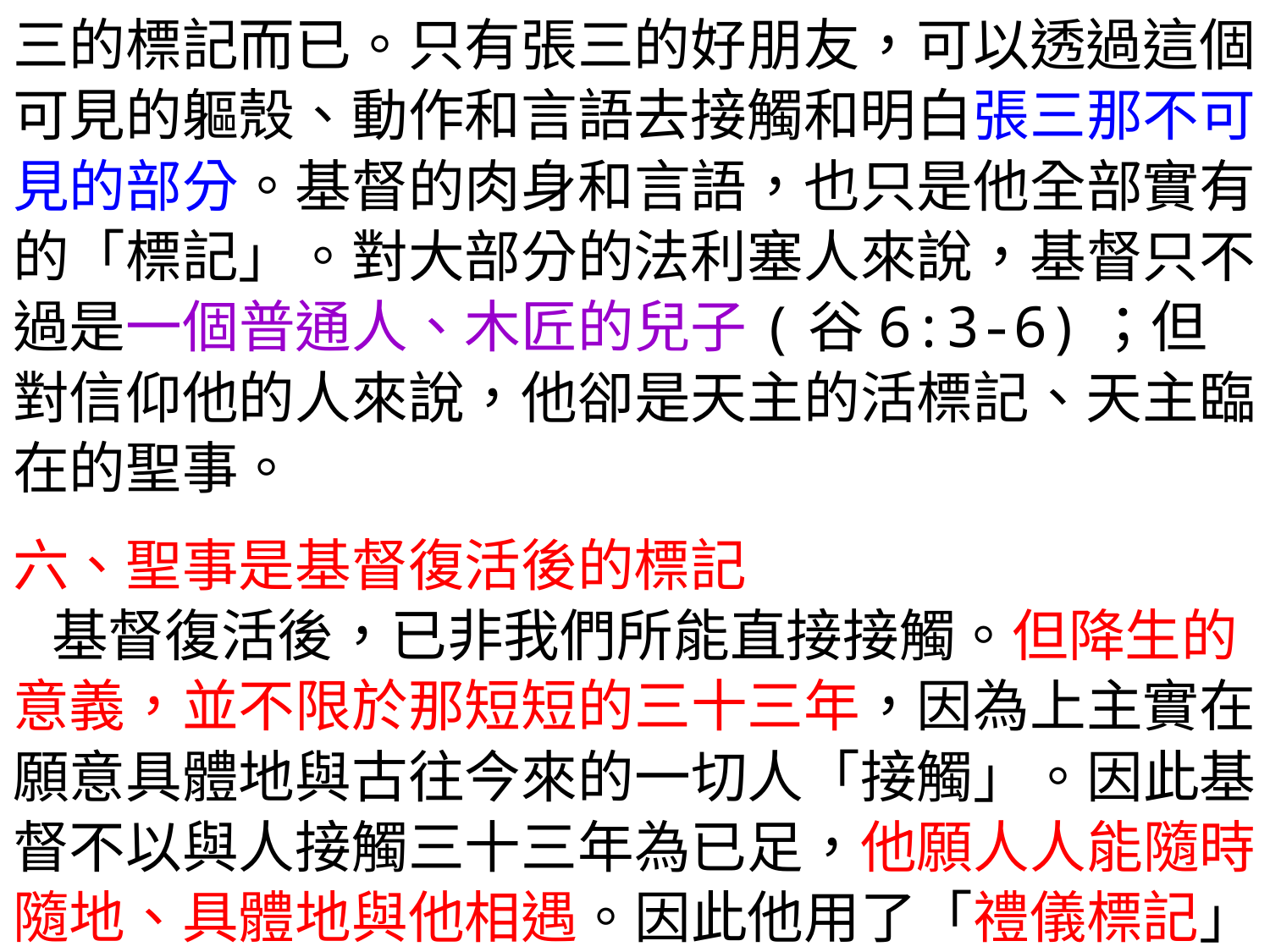

三的標記而已。只有張三的好朋友，可以透過這個可見的軀殼、動作和言語去接觸和明白張三那不可見的部分。基督的肉身和言語，也只是他全部實有的「標記」。對大部分的法利塞人來說，基督只不過是一個普通人、木匠的兒子(谷6:3-6)；但對信仰他的人來說，他卻是天主的活標記、天主臨在的聖事。
六、聖事是基督復活後的標記
  基督復活後，已非我們所能直接接觸。但降生的意義，並不限於那短短的三十三年，因為上主實在願意具體地與古往今來的一切人「接觸」。因此基督不以與人接觸三十三年為已足，他願人人能隨時隨地、具體地與他相遇。因此他用了「禮儀標記」